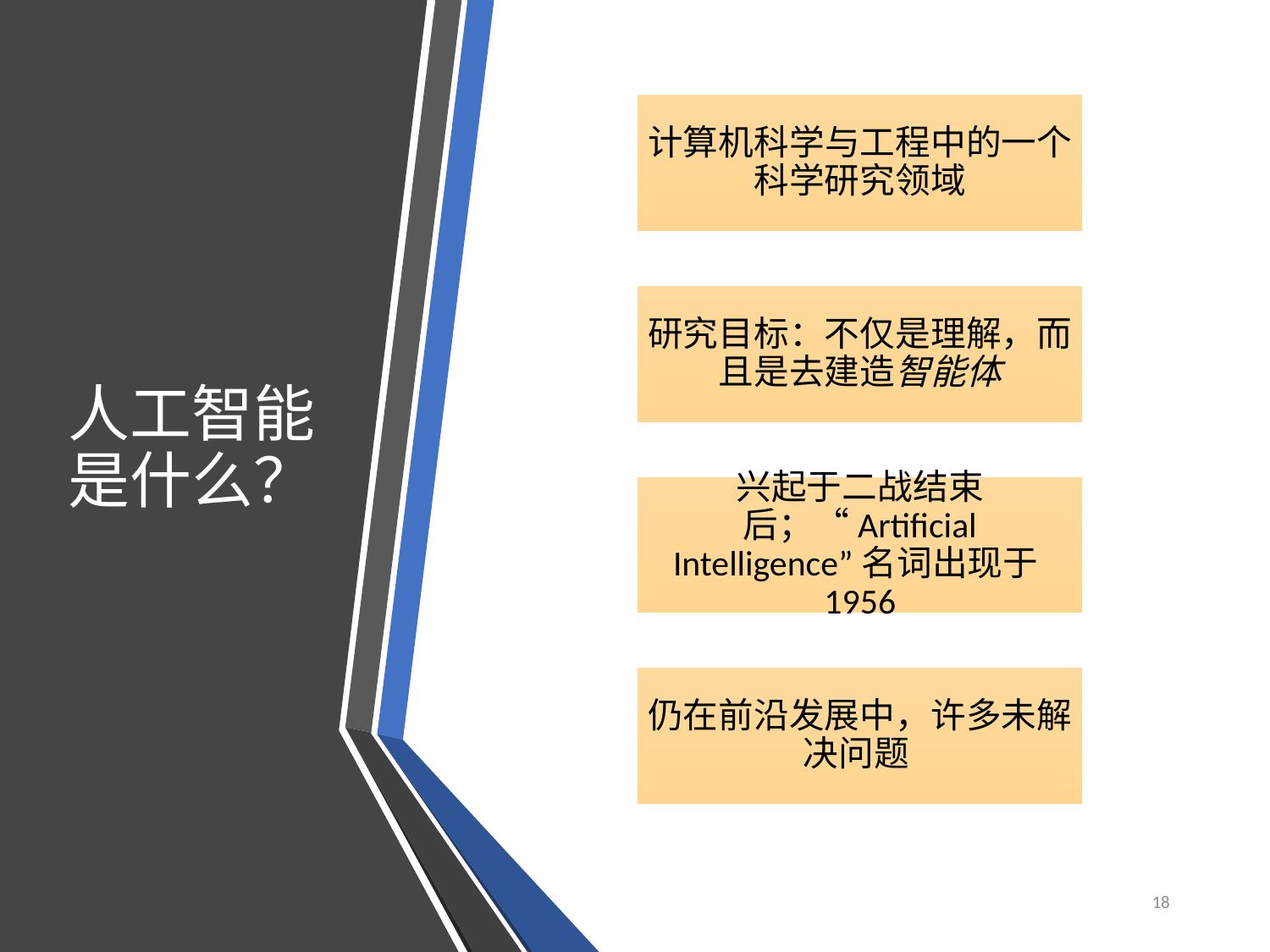

# 人工智能是什么？
计算机科学与工程中的一个科学研究领域
研究目标：不仅是理解，而且是去建造智能体
兴起于二战结束后；“Artificial Intelligence”名词出现于1956
仍在前沿发展中，许多未解决问题
18